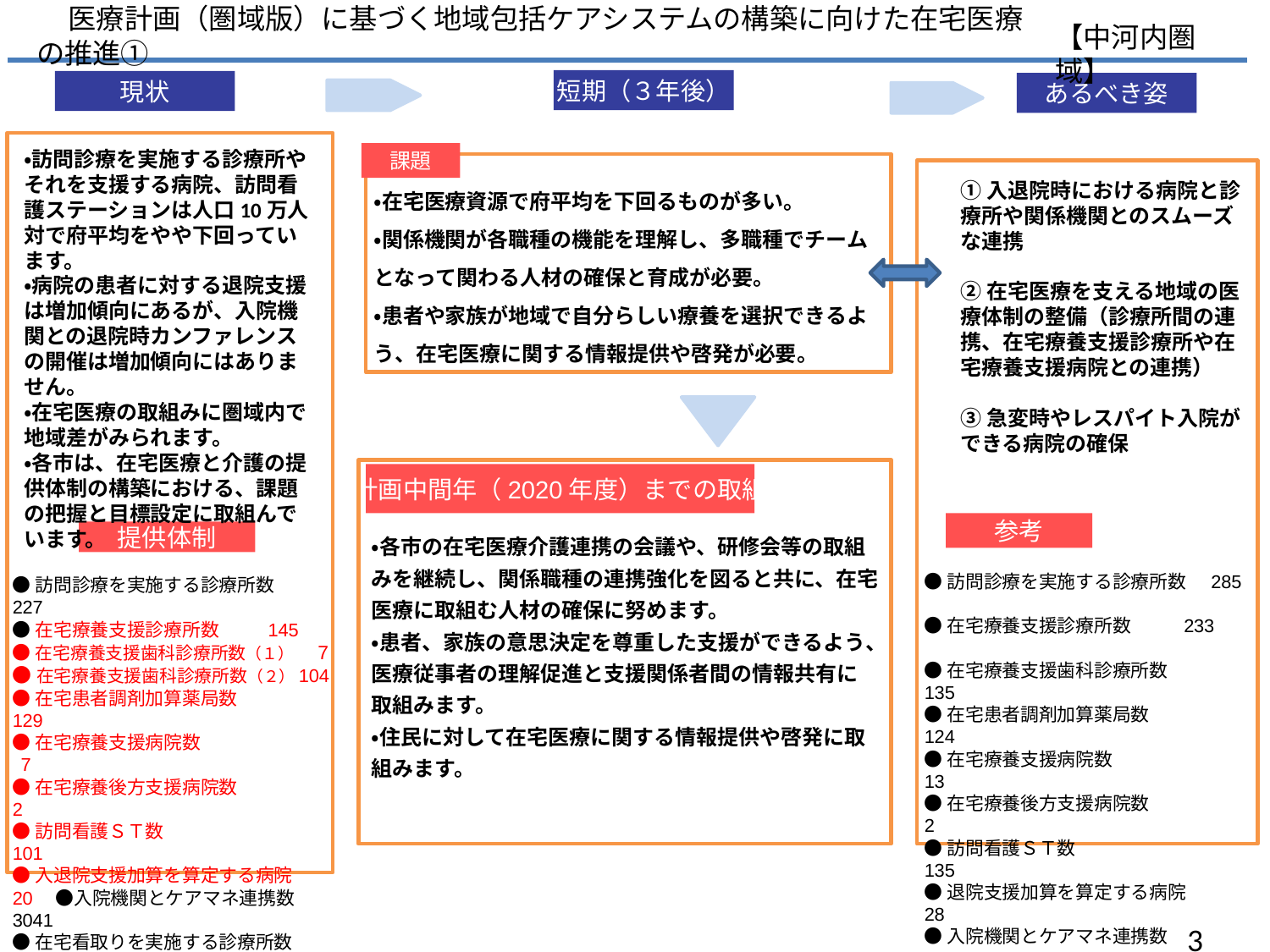

医療計画（圏域版）に基づく地域包括ケアシステムの構築に向けた在宅医療の推進①
【中河内圏域】

短期（３年後）
現状
あるべき姿

・訪問診療を実施する診療所やそれを支援する病院、訪問看護ステーションは人口10万人対で府平均をやや下回っています。
・病院の患者に対する退院支援は増加傾向にあるが、入院機関との退院時カンファレンスの開催は増加傾向にはありません。
・在宅医療の取組みに圏域内で地域差がみられます。
・各市は、在宅医療と介護の提供体制の構築における、課題の把握と目標設定に取組んでいます。

課題

・在宅医療資源で府平均を下回るものが多い。
・関係機関が各職種の機能を理解し、多職種でチームとなって関わる人材の確保と育成が必要。
・患者や家族が地域で自分らしい療養を選択できるよう、在宅医療に関する情報提供や啓発が必要。

①入退院時における病院と診療所や関係機関とのスムーズな連携

②在宅医療を支える地域の医療体制の整備（診療所間の連携、在宅療養支援診療所や在宅療養支援病院との連携）

③急変時やレスパイト入院ができる病院の確保

計画中間年（2020年度）までの取組
・各市の在宅医療介護連携の会議や、研修会等の取組みを継続し、関係職種の連携強化を図ると共に、在宅医療に取組む人材の確保に努めます。
・患者、家族の意思決定を尊重した支援ができるよう、医療従事者の理解促進と支援関係者間の情報共有に取組みます。
・住民に対して在宅医療に関する情報提供や啓発に取組みます。
参考
提供体制
●訪問診療を実施する診療所数     285
●在宅療養支援診療所数            233
●在宅療養支援歯科診療所数 　　 135
●在宅患者調剤加算薬局数　   　　124
●在宅療養支援病院数　　　　   　　  13
●在宅療養後方支援病院数　   　   　2
●訪問看護ＳＴ数　　　　　           135
●退院支援加算を算定する病院   　  28
●入院機関とケアマネ連携数    　  4395
●在宅看取りを実施する診療所数     62
●訪問診療を実施する診療所数  　227
●在宅療養支援診療所数           145
●在宅療養支援歯科診療所数（１）　7
●在宅療養支援歯科診療所数（２）104
●在宅患者調剤加算薬局数　　　   129
●在宅療養支援病院数　　　　　　      7
●在宅療養後方支援病院数　　　　    2
●訪問看護ＳＴ数　　　　　　　　     101
●入退院支援加算を算定する病院    20　●入院機関とケアマネ連携数    　3041
●在宅看取りを実施する診療所数    37
●在宅看取り（ターミナルケア）を実施する診療所数　　　　　　　　　　　　　  101

　3